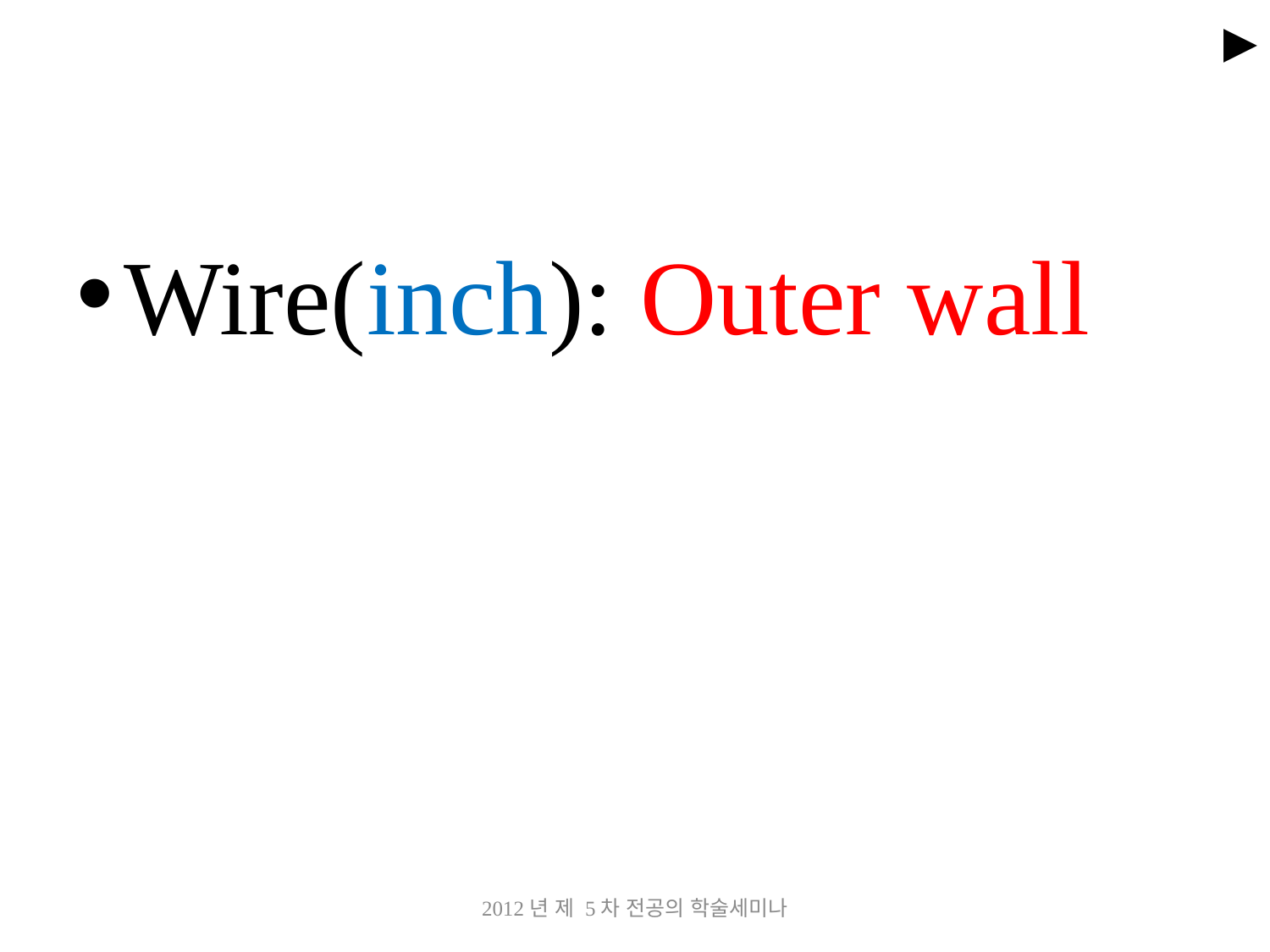

►
#
Wire(inch): Outer wall
2012년 제 5차 전공의 학술세미나